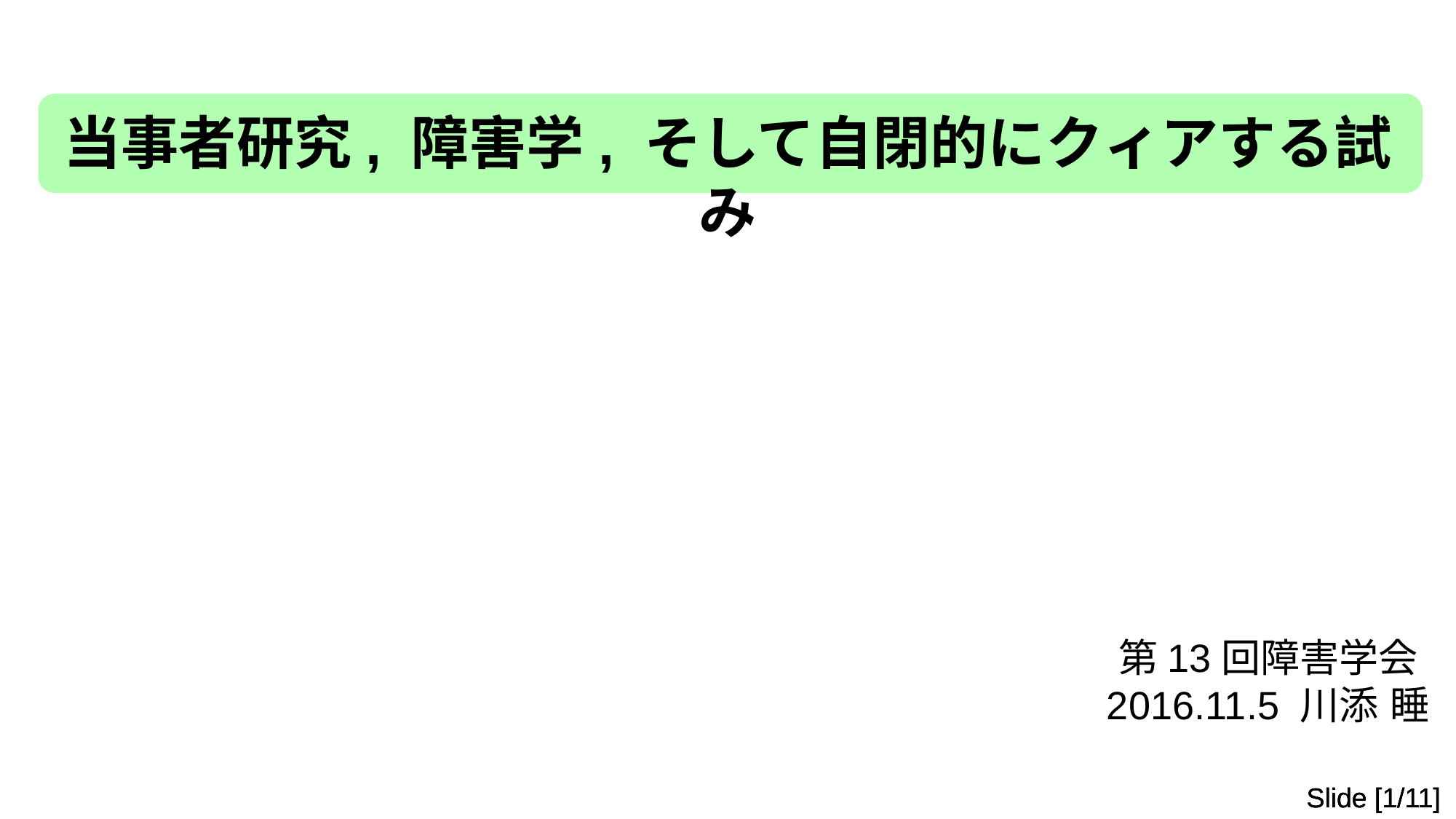

当事者研究, 障害学, そして自閉的にクィアする試み
第13回障害学会
2016.11.5 川添 睡
Slide [1/11]